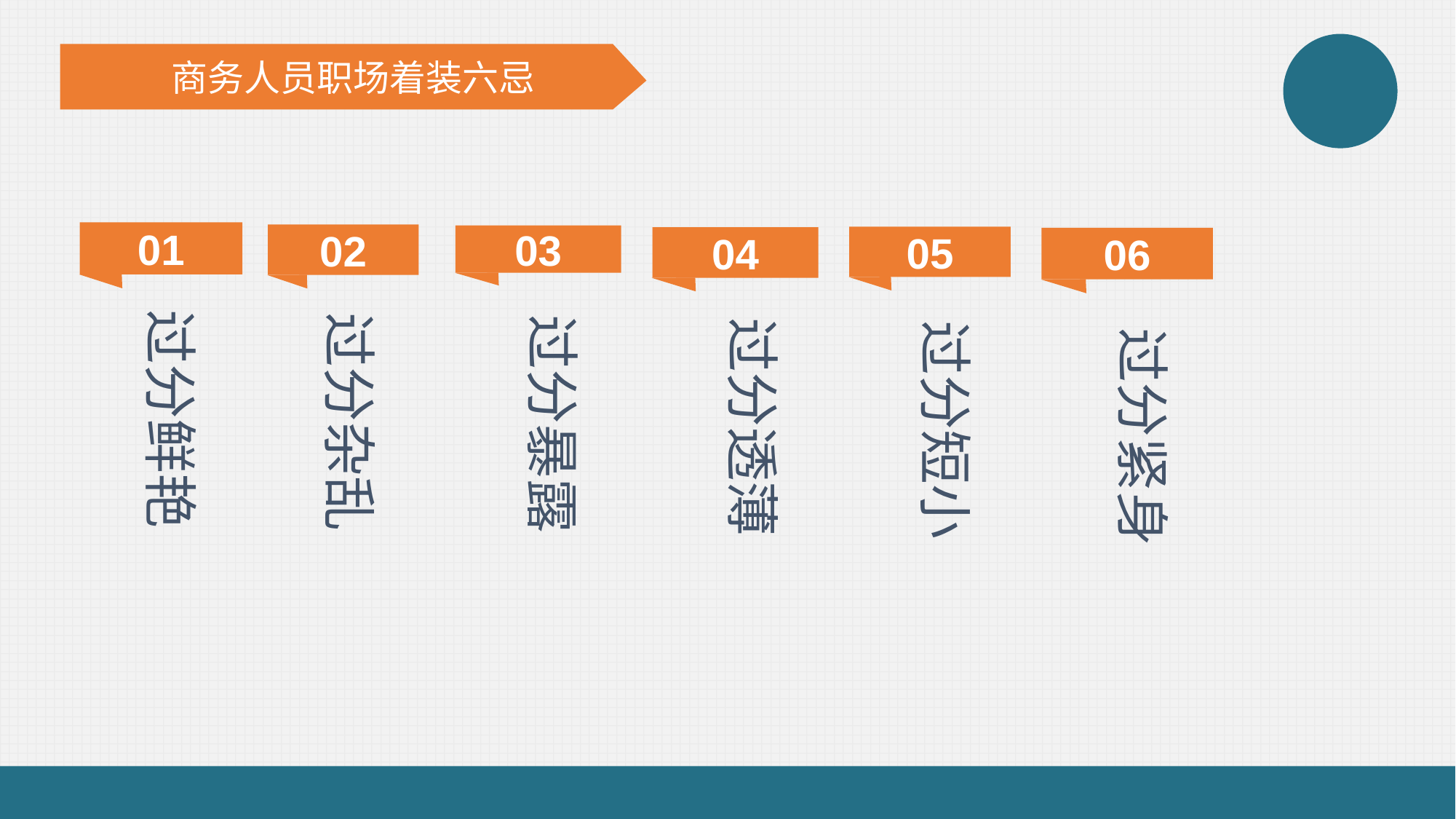

商务人员职场着装六忌
01

02

03

05

04

06

过分鲜艳
过分杂乱
过分暴露
过分透薄
过分短小
过分紧身